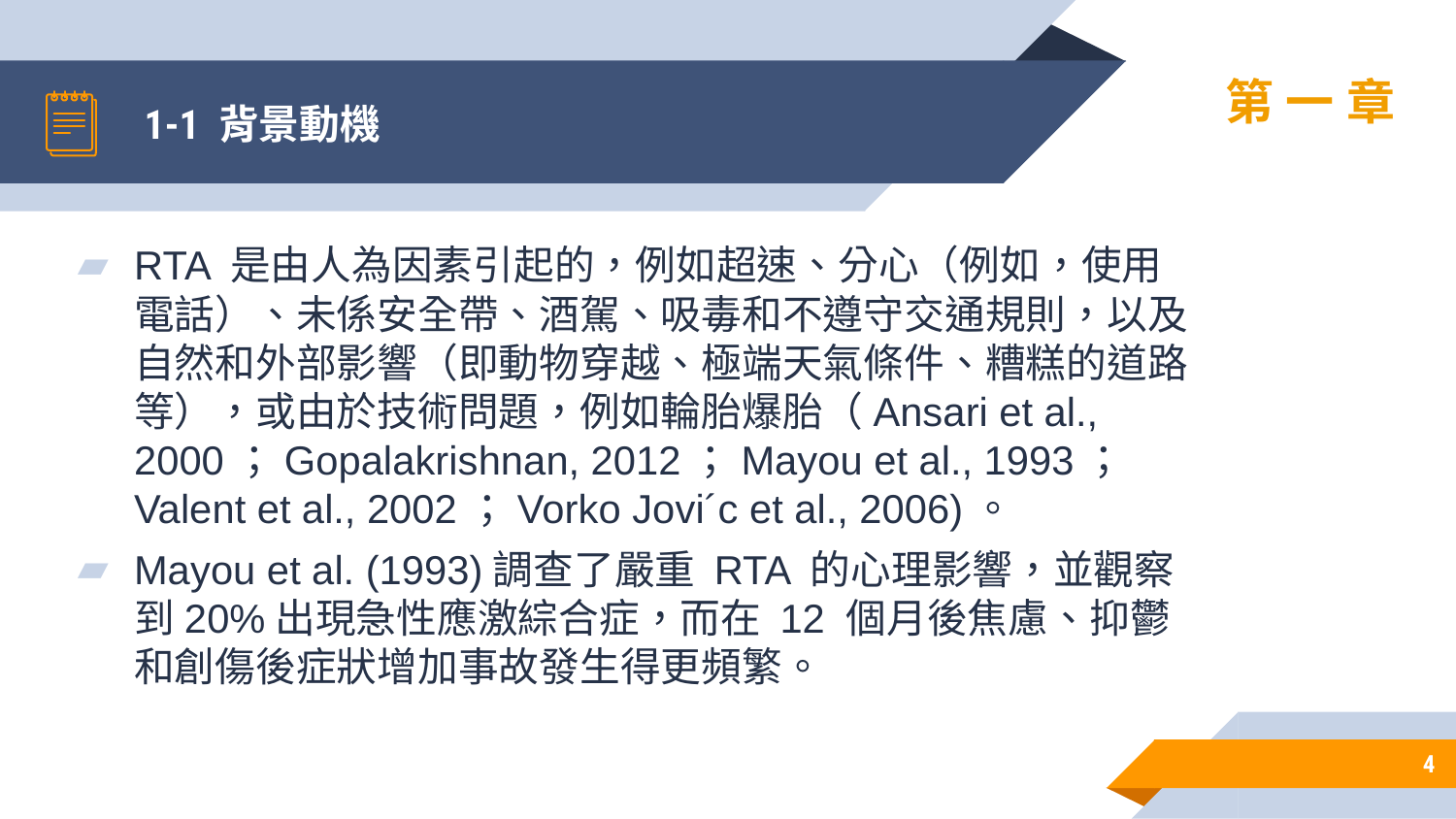

# 1-1 背景動機
第一章

RTA 是由人為因素引起的，例如超速、分心（例如，使用電話）、未係安全帶、酒駕、吸毒和不遵守交通規則，以及自然和外部影響（即動物穿越、極端天氣條件、糟糕的道路等），或由於技術問題，例如輪胎爆胎（Ansari et al., 2000；Gopalakrishnan, 2012；Mayou et al., 1993；Valent et al., 2002；Vorko Jovi´c et al., 2006)。
Mayou et al. (1993)調查了嚴重 RTA 的心理影響，並觀察到20%出現急性應激綜合症，而在 12 個月後焦慮、抑鬱和創傷後症狀增加事故發生得更頻繁。

4